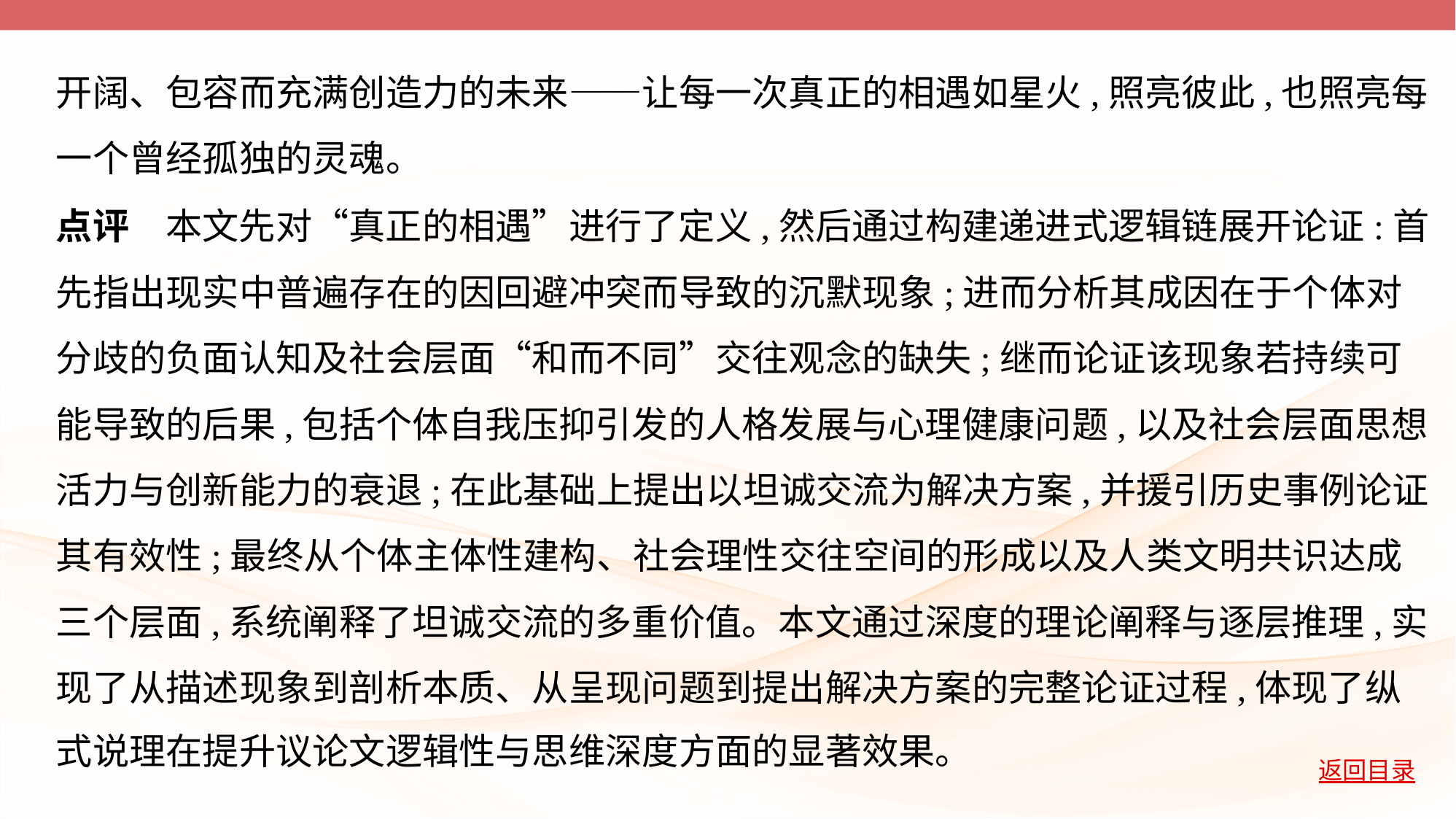

开阔、包容而充满创造力的未来——让每一次真正的相遇如星火,照亮彼此,也照亮每
一个曾经孤独的灵魂。
点评　本文先对“真正的相遇”进行了定义,然后通过构建递进式逻辑链展开论证:首
先指出现实中普遍存在的因回避冲突而导致的沉默现象;进而分析其成因在于个体对
分歧的负面认知及社会层面“和而不同”交往观念的缺失;继而论证该现象若持续可
能导致的后果,包括个体自我压抑引发的人格发展与心理健康问题,以及社会层面思想
活力与创新能力的衰退;在此基础上提出以坦诚交流为解决方案,并援引历史事例论证
其有效性;最终从个体主体性建构、社会理性交往空间的形成以及人类文明共识达成
三个层面,系统阐释了坦诚交流的多重价值。本文通过深度的理论阐释与逐层推理,实
现了从描述现象到剖析本质、从呈现问题到提出解决方案的完整论证过程,体现了纵
式说理在提升议论文逻辑性与思维深度方面的显著效果。